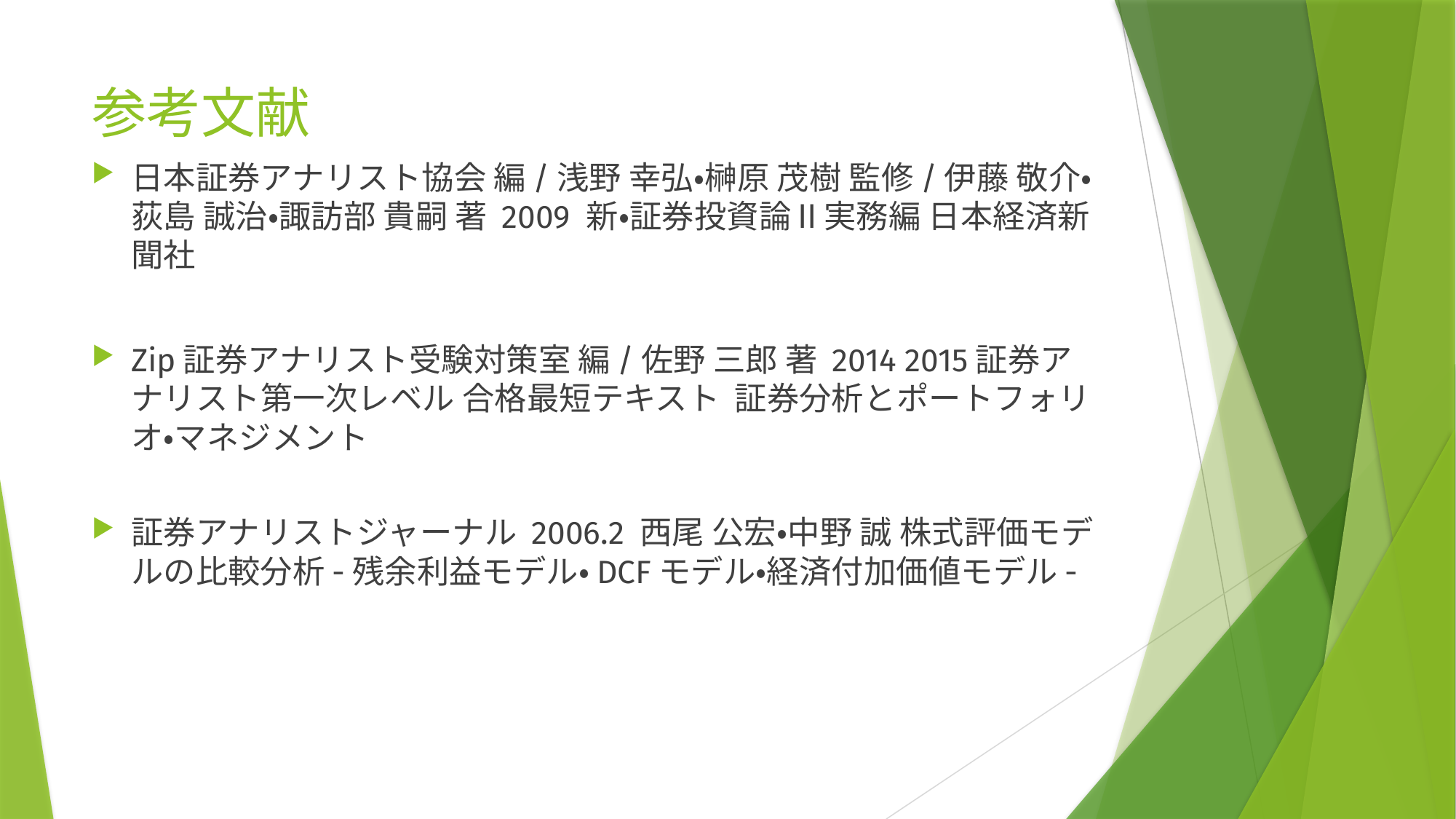

# 参考文献
日本証券アナリスト協会 編/浅野 幸弘・榊原 茂樹 監修/伊藤 敬介・荻島 誠治・諏訪部 貴嗣 著 2009 新・証券投資論Ⅱ実務編 日本経済新聞社

Zip証券アナリスト受験対策室 編/佐野 三郎 著 2014 2015証券アナリスト第一次レベル 合格最短テキスト  証券分析とポートフォリオ・マネジメント

証券アナリストジャーナル 2006.2 西尾 公宏・中野 誠 株式評価モデルの比較分析-残余利益モデル・DCFモデル・経済付加価値モデル-